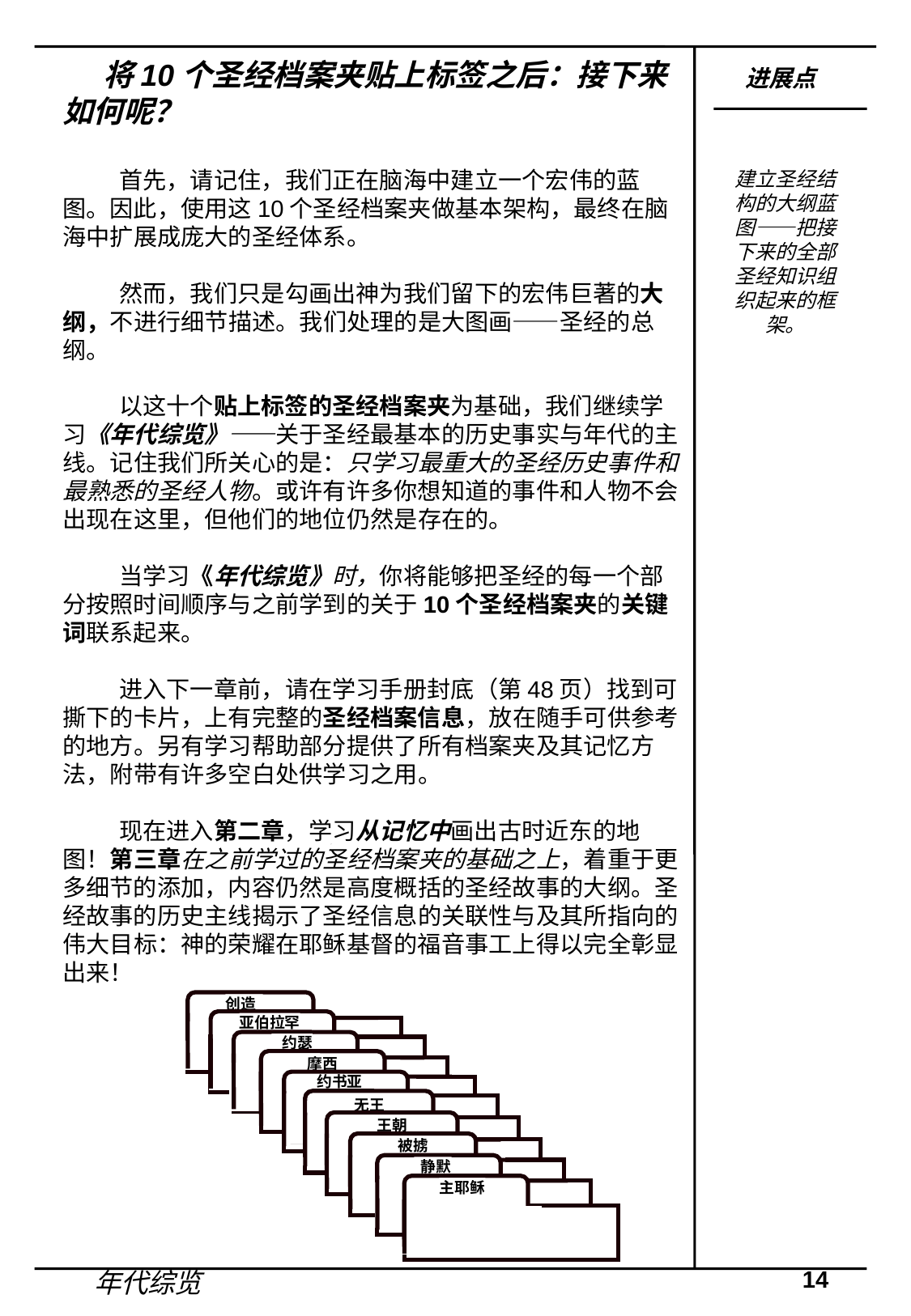

将10个圣经档案夹贴上标签之后：接下来如何呢？

  首先，请记住，我们正在脑海中建立一个宏伟的蓝图。因此，使用这10个圣经档案夹做基本架构，最终在脑海中扩展成庞大的圣经体系。

  然而，我们只是勾画出神为我们留下的宏伟巨著的大纲，不进行细节描述。我们处理的是大图画——圣经的总纲。

  以这十个贴上标签的圣经档案夹为基础，我们继续学习《年代综览》——关于圣经最基本的历史事实与年代的主线。记住我们所关心的是：只学习最重大的圣经历史事件和最熟悉的圣经人物。或许有许多你想知道的事件和人物不会出现在这里，但他们的地位仍然是存在的。

  当学习《年代综览》时，你将能够把圣经的每一个部分按照时间顺序与之前学到的关于10个圣经档案夹的关键词联系起来。

  进入下一章前，请在学习手册封底（第48页）找到可撕下的卡片，上有完整的圣经档案信息，放在随手可供参考的地方。另有学习帮助部分提供了所有档案夹及其记忆方法，附带有许多空白处供学习之用。

  现在进入第二章，学习从记忆中画出古时近东的地图！第三章在之前学过的圣经档案夹的基础之上，着重于更多细节的添加，内容仍然是高度概括的圣经故事的大纲。圣经故事的历史主线揭示了圣经信息的关联性与及其所指向的伟大目标：神的荣耀在耶稣基督的福音事工上得以完全彰显出来！

进展点

建立圣经结构的大纲蓝图——把接下来的全部圣经知识组织起来的框架。

创造
ABRAHAM

亚伯拉罕
ABRAHAM

  约瑟

ABRAHAM

   摩西

约书亚

   无王

  王朝

被掳

 静默

主耶稣

14
年代综览